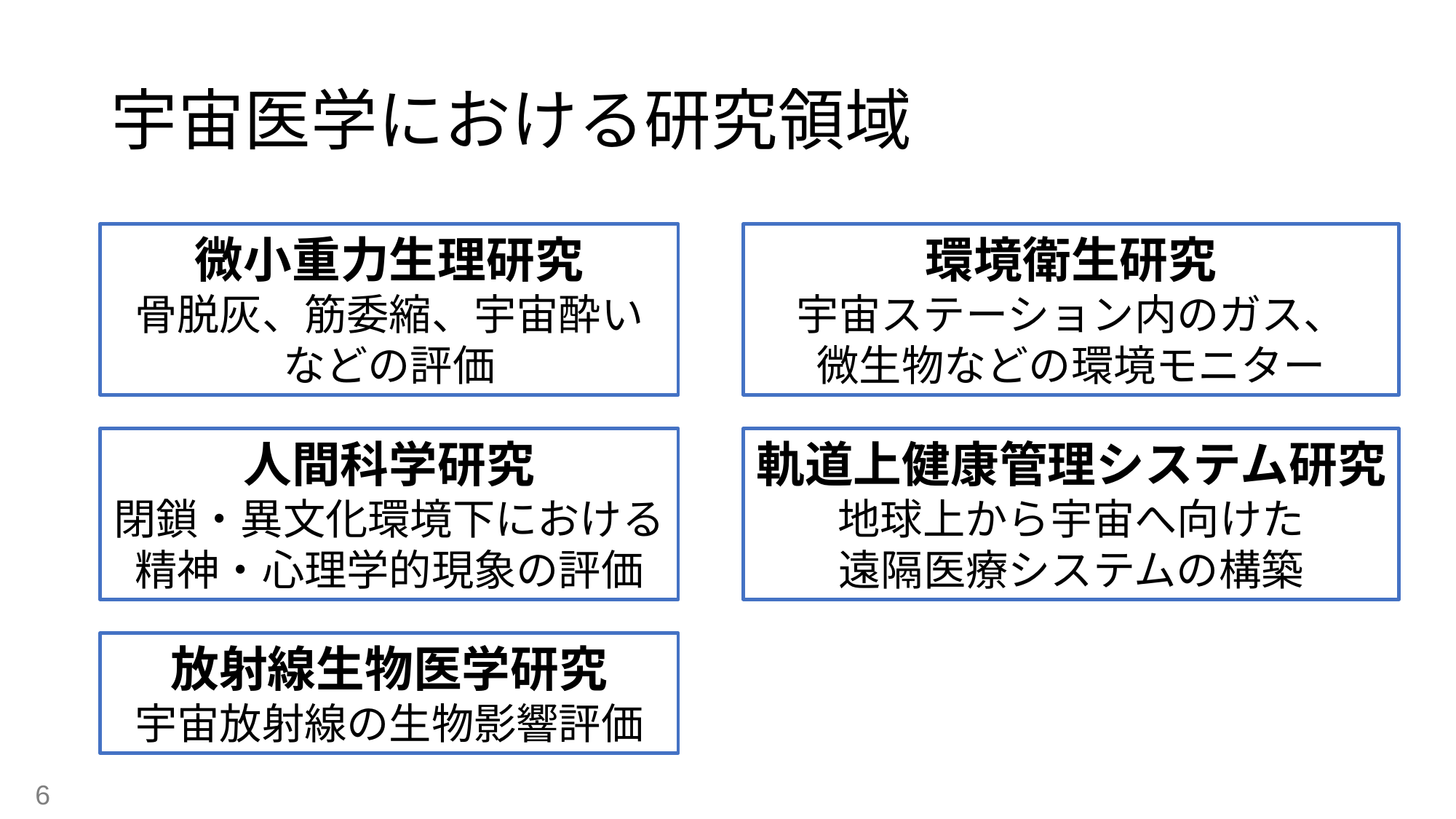

# 宇宙医学における研究領域
微小重力生理研究
骨脱灰、筋委縮、宇宙酔い
などの評価
環境衛生研究
宇宙ステーション内のガス、
微生物などの環境モニター
人間科学研究
閉鎖・異文化環境下における精神・心理学的現象の評価
軌道上健康管理システム研究
地球上から宇宙へ向けた
遠隔医療システムの構築
放射線生物医学研究
宇宙放射線の生物影響評価
6